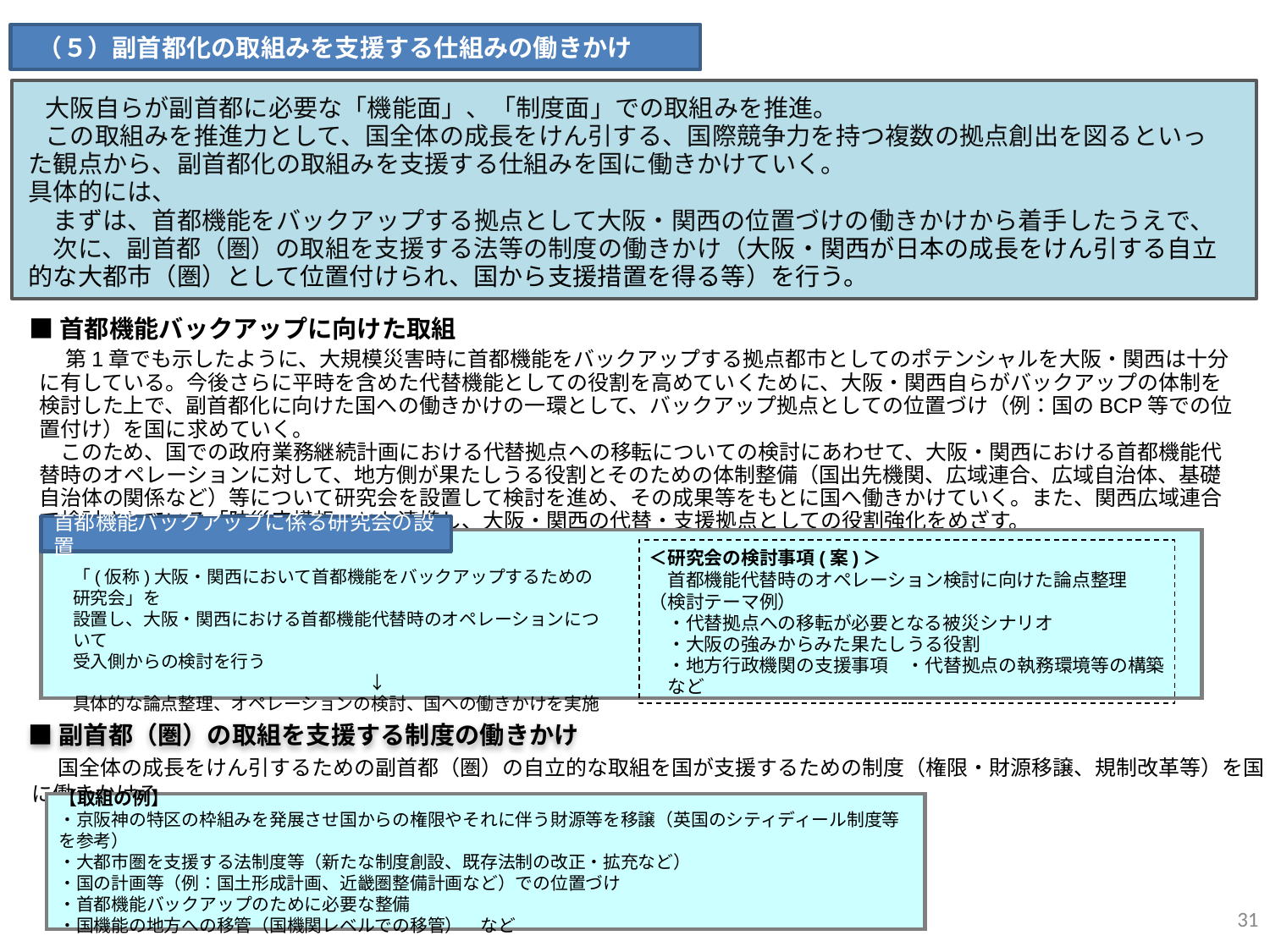

（５）副首都化の取組みを支援する仕組みの働きかけ

  大阪自らが副首都に必要な「機能面」、「制度面」での取組みを推進。
  この取組みを推進力として、国全体の成長をけん引する、国際競争力を持つ複数の拠点創出を図るといった観点から、副首都化の取組みを支援する仕組みを国に働きかけていく。
具体的には、
　まずは、首都機能をバックアップする拠点として大阪・関西の位置づけの働きかけから着手したうえで、
　次に、副首都（圏）の取組を支援する法等の制度の働きかけ（大阪・関西が日本の成長をけん引する自立的な大都市（圏）として位置付けられ、国から支援措置を得る等）を行う。

■首都機能バックアップに向けた取組
　第1章でも示したように、大規模災害時に首都機能をバックアップする拠点都市としてのポテンシャルを大阪・関西は十分に有している。今後さらに平時を含めた代替機能としての役割を高めていくために、大阪・関西自らがバックアップの体制を検討した上で、副首都化に向けた国への働きかけの一環として、バックアップ拠点としての位置づけ（例：国のBCP等での位置付け）を国に求めていく。
　このため、国での政府業務継続計画における代替拠点への移転についての検討にあわせて、大阪・関西における首都機能代替時のオペレーションに対して、地方側が果たしうる役割とそのための体制整備（国出先機関、広域連合、広域自治体、基礎自治体の関係など）等について研究会を設置して検討を進め、その成果等をもとに国へ働きかけていく。また、関西広域連合で検討されている「防災庁構想」とも連携し、大阪・関西の代替・支援拠点としての役割強化をめざす。
首都機能バックアップに係る研究会の設置

＜研究会の検討事項(案)＞
　首都機能代替時のオペレーション検討に向けた論点整理
（検討テーマ例）
　・代替拠点への移転が必要となる被災シナリオ
　・大阪の強みからみた果たしうる役割
　・地方行政機関の支援事項　・代替拠点の執務環境等の構築　など
「(仮称)大阪・関西において首都機能をバックアップするための研究会」を
設置し、大阪・関西における首都機能代替時のオペレーションについて
受入側からの検討を行う
　　　　　　　　　　　　　　　        ↓
具体的な論点整理、オペレーションの検討、国への働きかけを実施
■副首都（圏）の取組を支援する制度の働きかけ
　国全体の成長をけん引するための副首都（圏）の自立的な取組を国が支援するための制度（権限・財源移譲、規制改革等）を国に働きかける。
【取組の例】
・京阪神の特区の枠組みを発展させ国からの権限やそれに伴う財源等を移譲（英国のシティディール制度等を参考）
・大都市圏を支援する法制度等（新たな制度創設、既存法制の改正・拡充など）
・国の計画等（例：国土形成計画、近畿圏整備計画など）での位置づけ
・首都機能バックアップのために必要な整備
・国機能の地方への移管（国機関レベルでの移管）　など

31